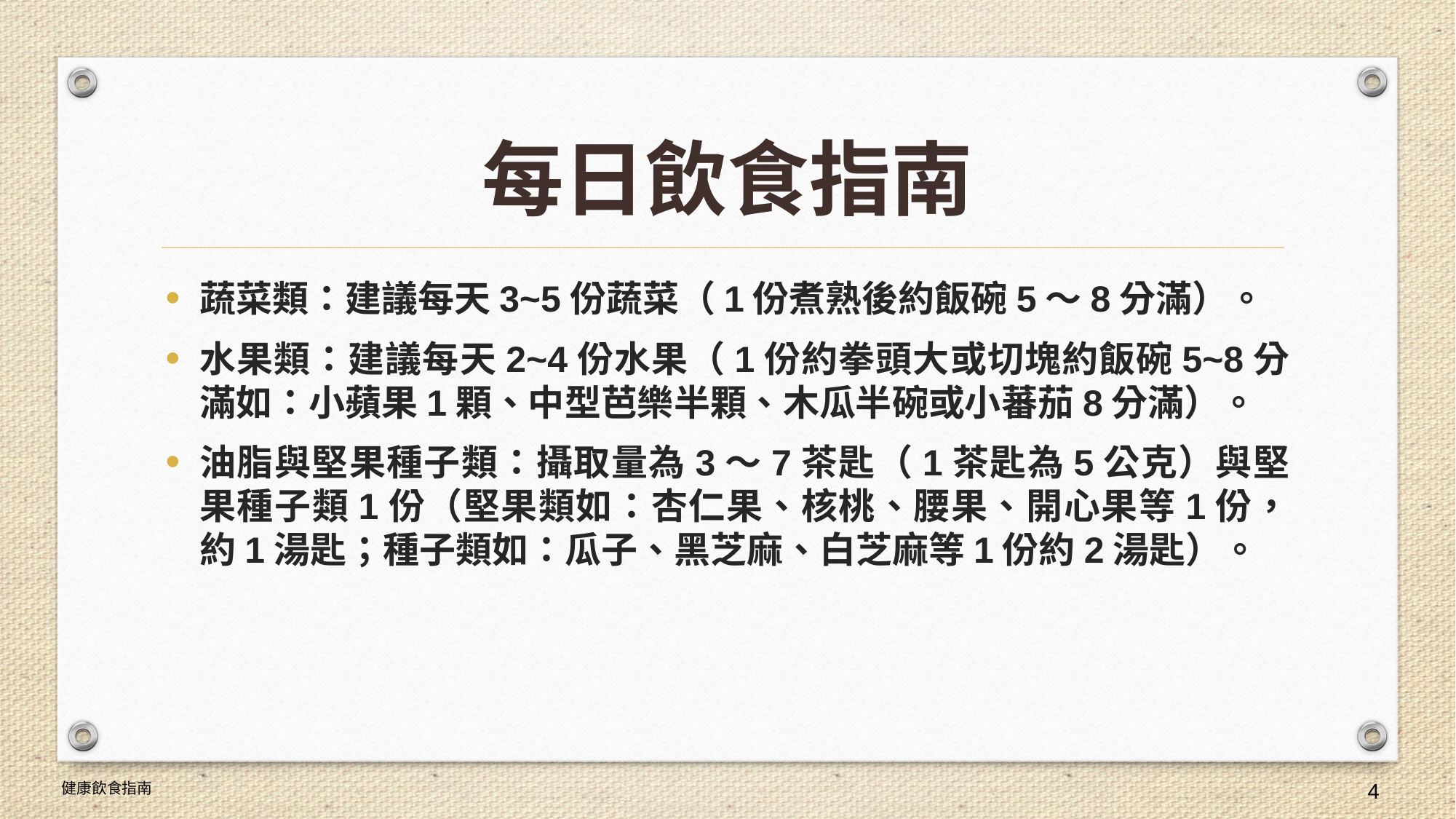

# 每日飲食指南
蔬菜類：建議每天3~5份蔬菜（1份煮熟後約飯碗5～8分滿）。
水果類：建議每天2~4份水果（1份約拳頭大或切塊約飯碗5~8分滿如：小蘋果1顆、中型芭樂半顆、木瓜半碗或小蕃茄8分滿）。
油脂與堅果種子類：攝取量為3～7茶匙（1茶匙為5公克）與堅果種子類1份（堅果類如：杏仁果、核桃、腰果、開心果等1份，約1湯匙；種子類如：瓜子、黑芝麻、白芝麻等1份約2湯匙）。
健康飲食指南
4